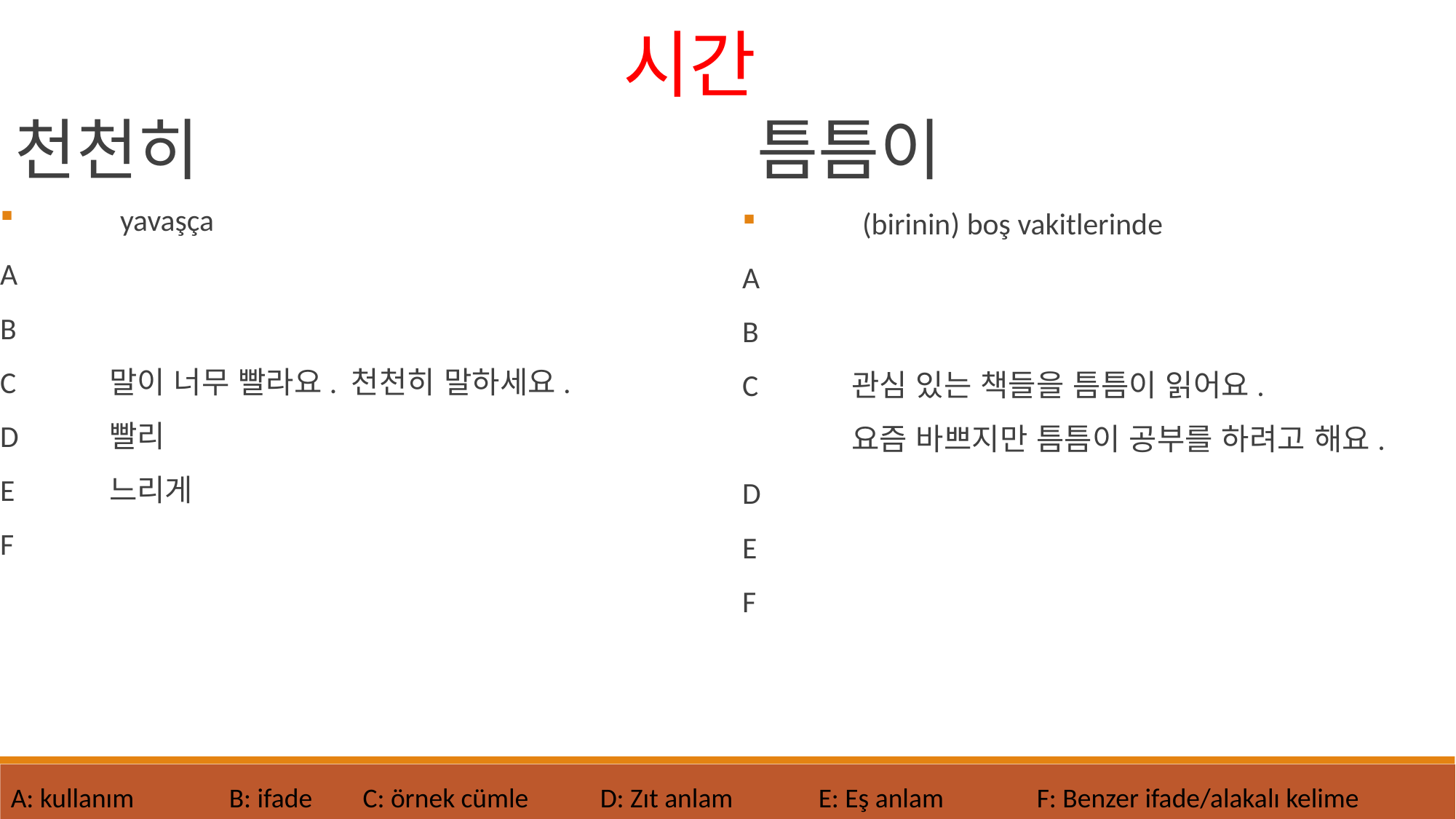

시간
천천히
틈틈이
	yavaşça
A
B
C	말이 너무 빨라요. 천천히 말하세요.
D	빨리
E	느리게
F

	(birinin) boş vakitlerinde
A
B
C	관심 있는 책들을 틈틈이 읽어요.
	요즘 바쁘지만 틈틈이 공부를 하려고 해요.
D
E
F

A: kullanım 	B: ifade	    C: örnek cümle
D: Zıt anlam	E: Eş anlam	F: Benzer ifade/alakalı kelime